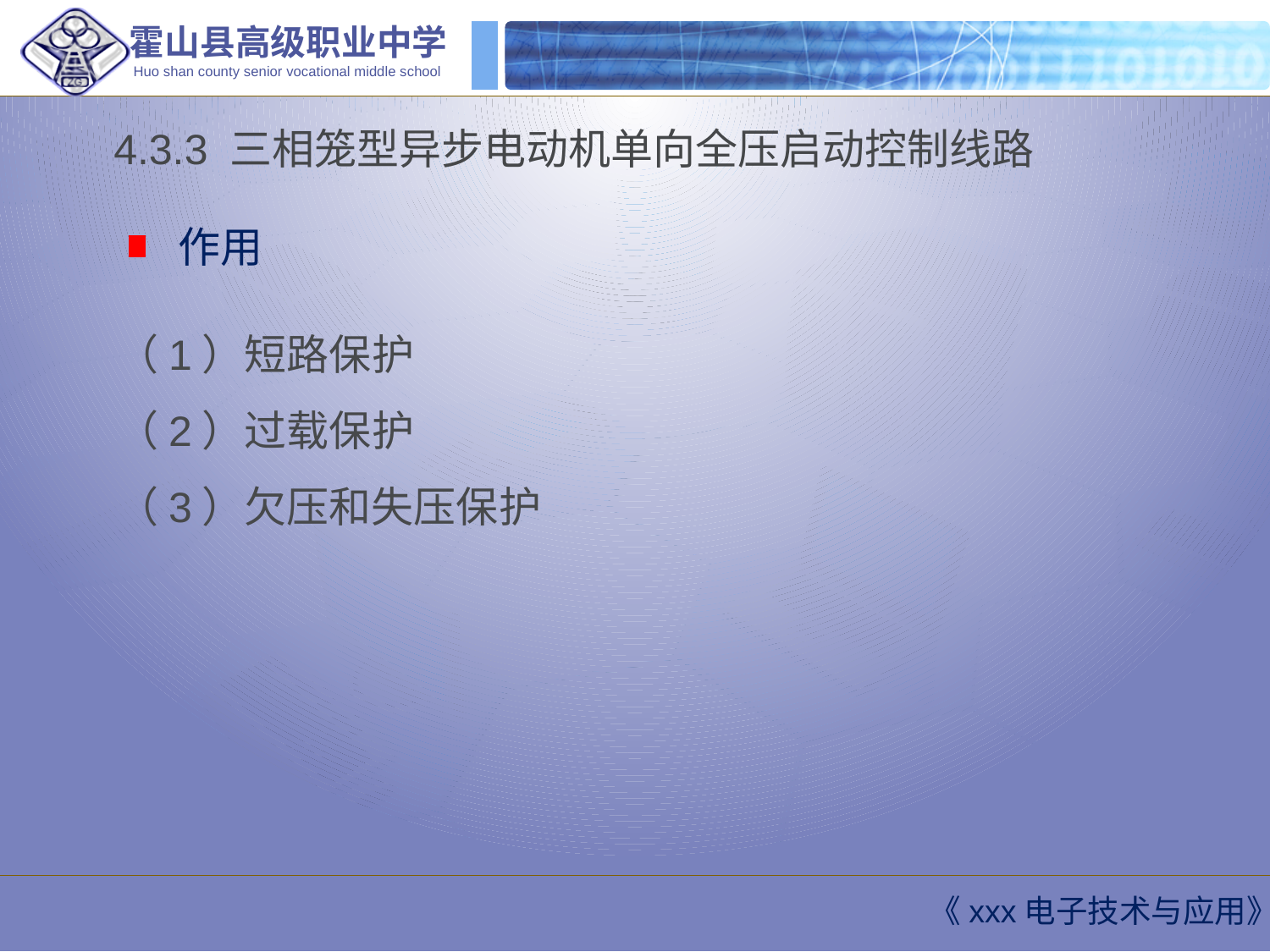

4.3.3 三相笼型异步电动机单向全压启动控制线路
作用

（1）短路保护
（2）过载保护
（3）欠压和失压保护